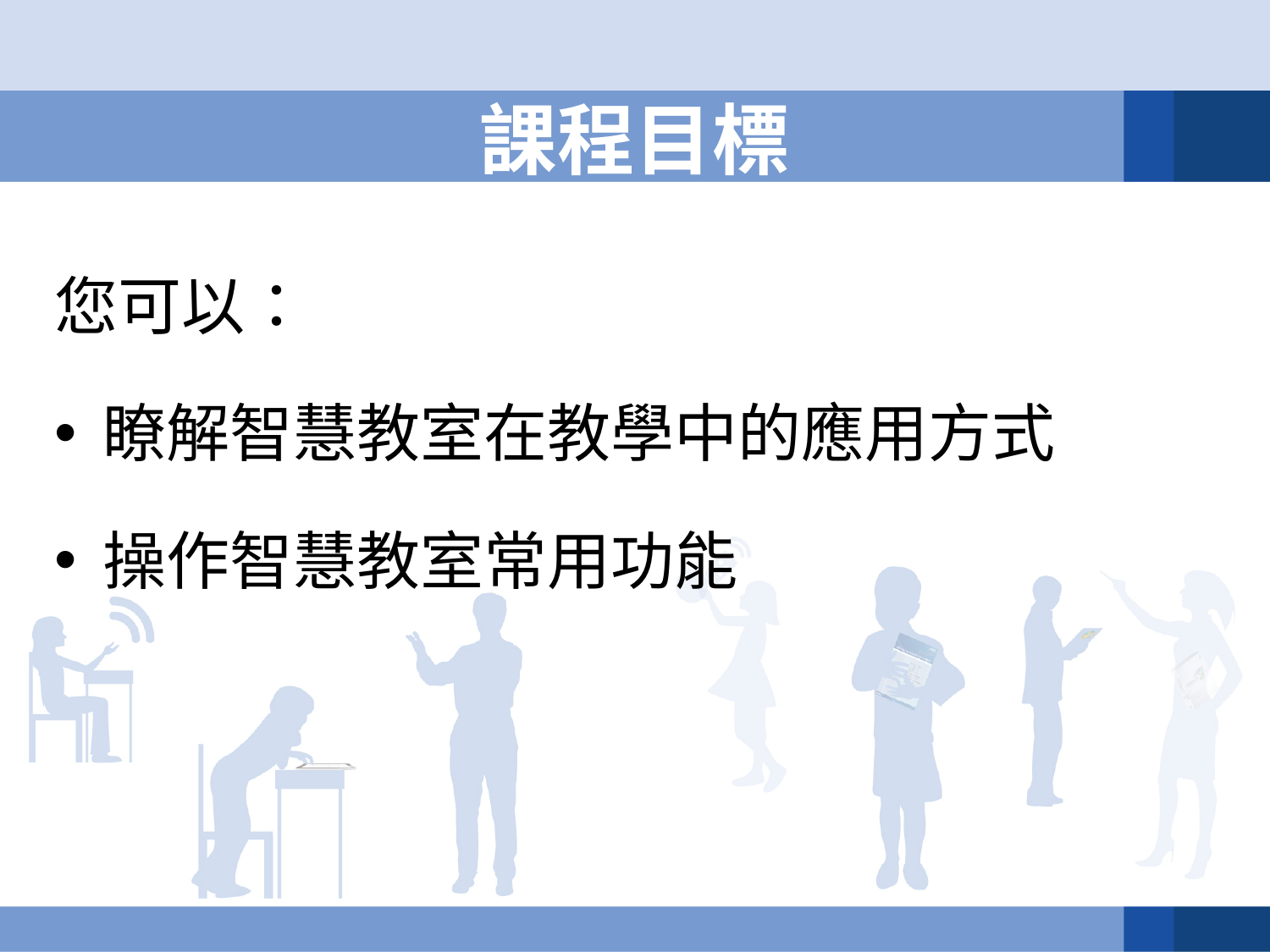

# 課程目標
您可以：
瞭解智慧教室在教學中的應用方式
操作智慧教室常用功能